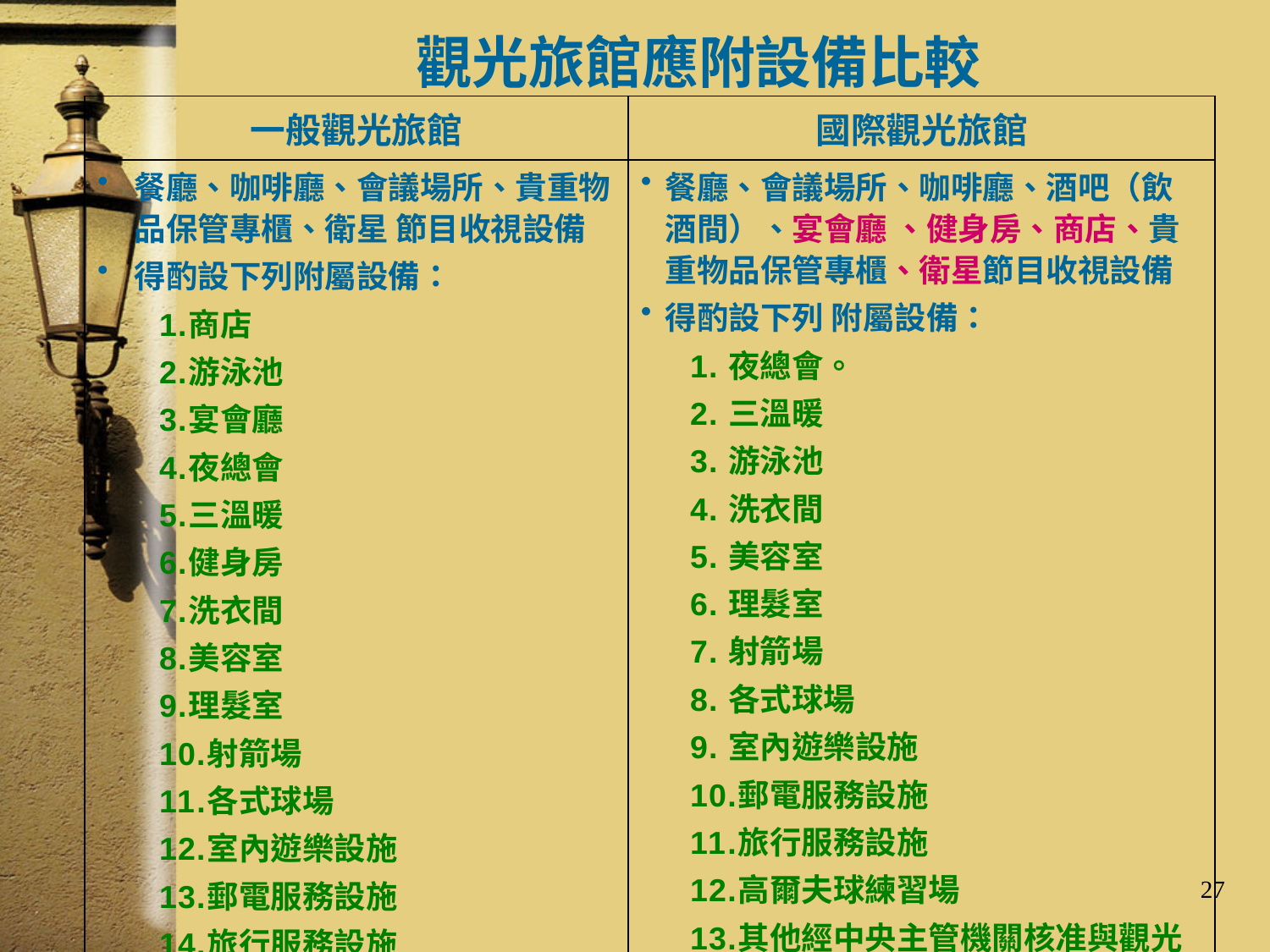

# 觀光旅館應附設備比較
| 一般觀光旅館 | 國際觀光旅館 |
| --- | --- |
| 餐廳、咖啡廳、會議場所、貴重物品保管專櫃、衛星 節目收視設備 得酌設下列附屬設備： 商店 游泳池 宴會廳 夜總會 三溫暖 健身房 洗衣間 美容室 理髮室 射箭場 各式球場 室內遊樂設施 郵電服務設施 旅行服務設施 高爾夫球練習場 其他經中央主管機關核准與觀光旅館有關之附屬設備。 | 餐廳、會議場所、咖啡廳、酒吧（飲酒間）、宴會廳 、健身房、商店、貴重物品保管專櫃、衛星節目收視設備 得酌設下列 附屬設備： 夜總會。 三溫暖 游泳池 洗衣間 美容室 理髮室 射箭場 各式球場 室內遊樂設施 郵電服務設施 旅行服務設施 高爾夫球練習場 其他經中央主管機關核准與觀光旅館有關之附屬設備。 |

27